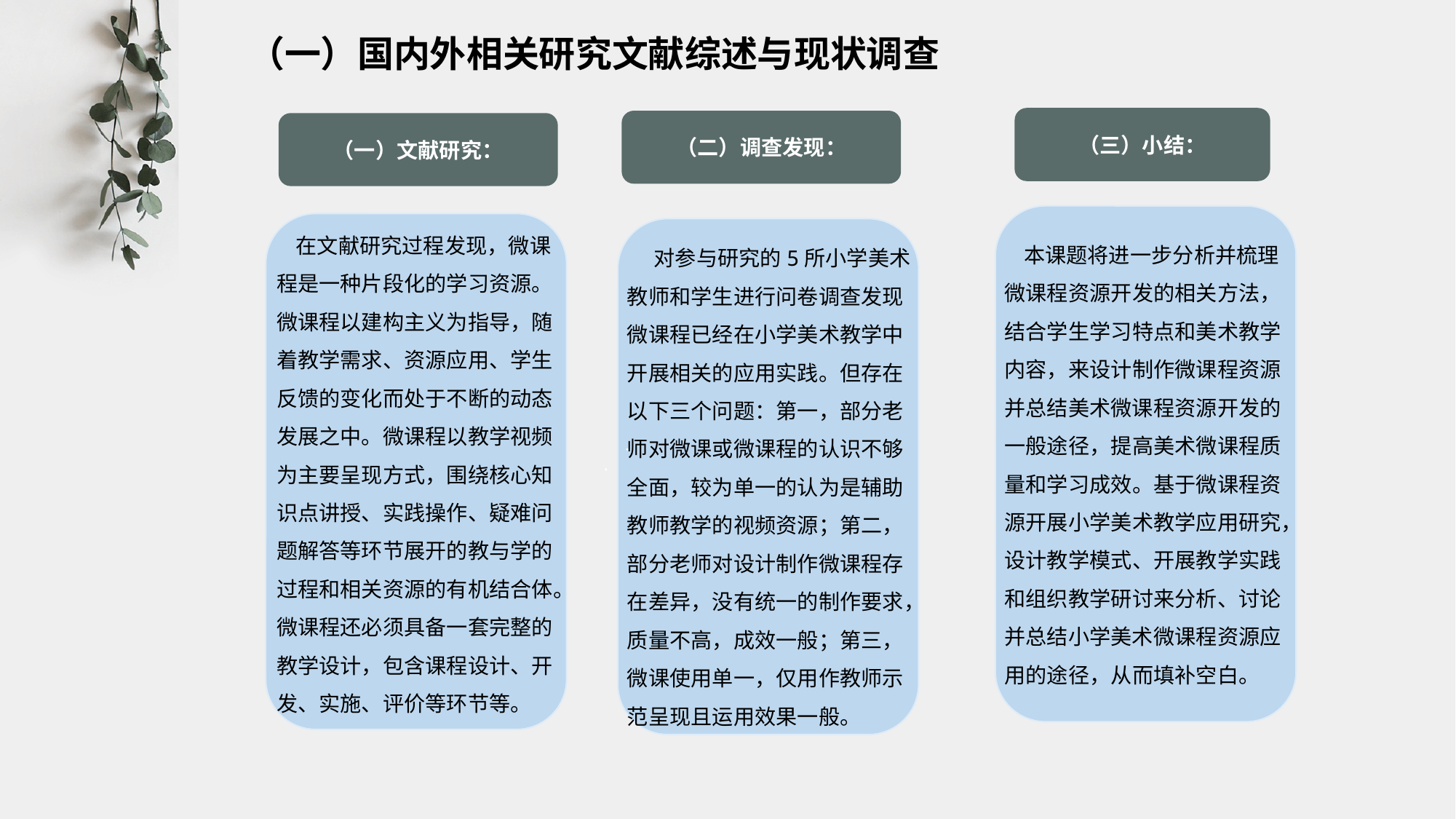

（一）国内外相关研究文献综述与现状调查
（三）小结：
（二）调查发现：
（一）文献研究：

   在文献研究过程发现，微课程是一种片段化的学习资源。微课程以建构主义为指导，随着教学需求、资源应用、学生反馈的变化而处于不断的动态发展之中。微课程以教学视频为主要呈现方式，围绕核心知识点讲授、实践操作、疑难问题解答等环节展开的教与学的过程和相关资源的有机结合体。微课程还必须具备一套完整的教学设计，包含课程设计、开发、实施、评价等环节等。

   本课题将进一步分析并梳理微课程资源开发的相关方法，结合学生学习特点和美术教学内容，来设计制作微课程资源并总结美术微课程资源开发的一般途径，提高美术微课程质量和学习成效。基于微课程资源开展小学美术教学应用研究，设计教学模式、开展教学实践和组织教学研讨来分析、讨论并总结小学美术微课程资源应用的途径，从而填补空白。
      对参与研究的5所小学美术教师和学生进行问卷调查发现微课程已经在小学美术教学中开展相关的应用实践。但存在以下三个问题：第一，部分老师对微课或微课程的认识不够全面，较为单一的认为是辅助教师教学的视频资源；第二，部分老师对设计制作微课程存在差异，没有统一的制作要求，质量不高，成效一般；第三，微课使用单一，仅用作教师示范呈现且运用效果一般。